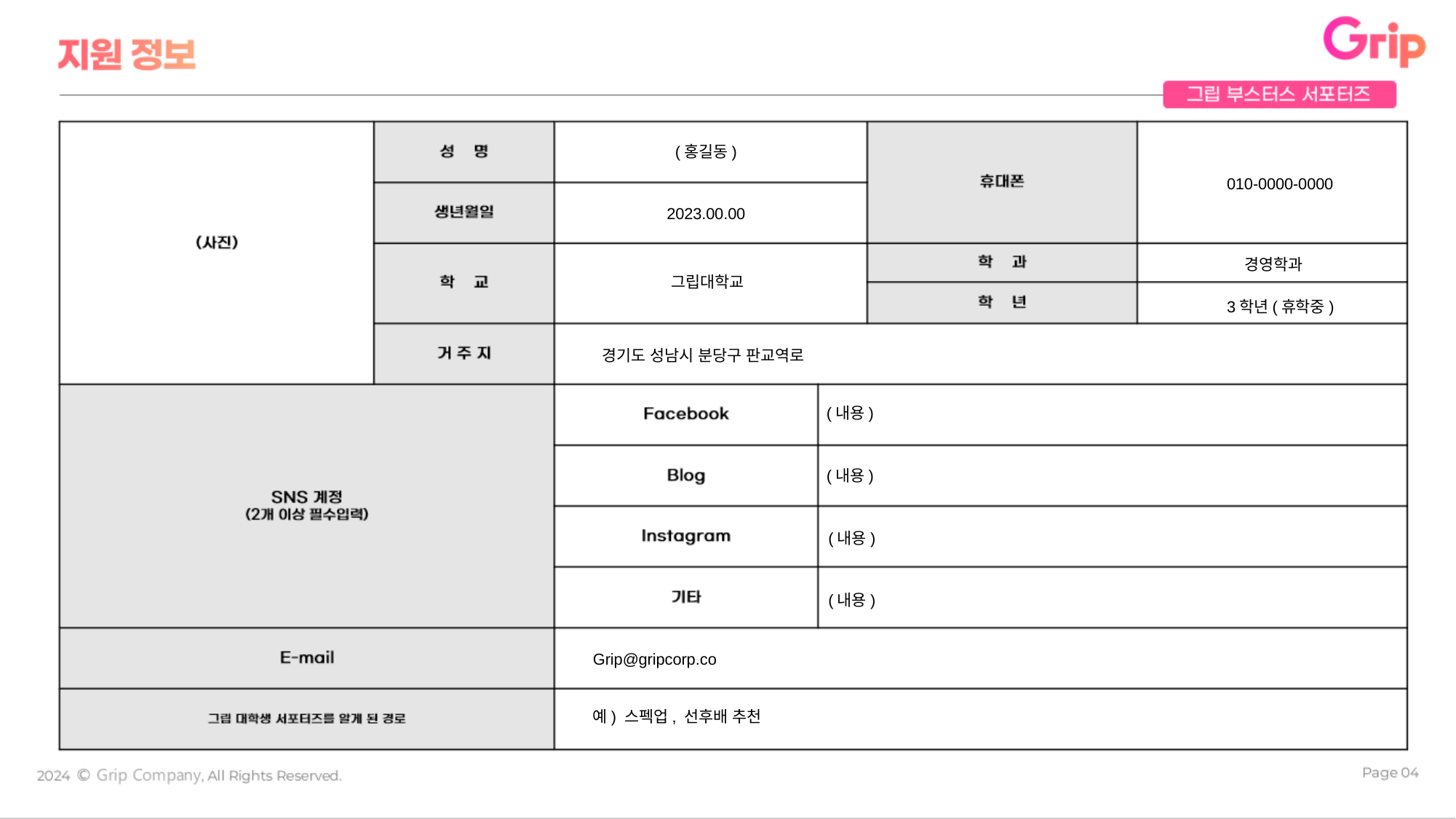

(홍길동)
010-0000-0000
2023.00.00
경영학과
그립대학교
3학년(휴학중)
경기도 성남시 분당구 판교역로
(내용)
(내용)
(내용)
(내용)
Grip@gripcorp.co
예) 스펙업, 선후배 추천